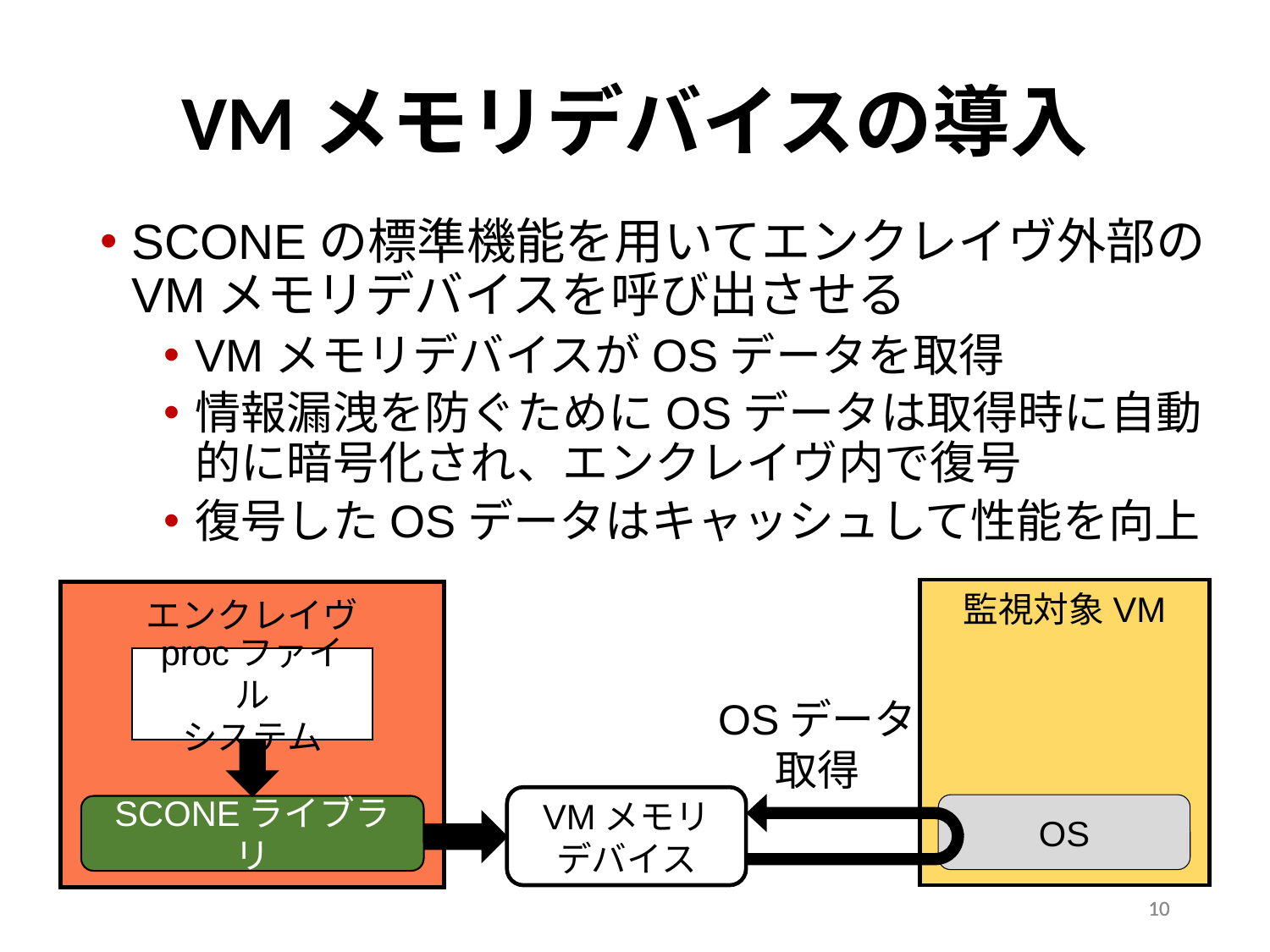

# VMメモリデバイスの導入
SCONEの標準機能を用いてエンクレイヴ外部のVMメモリデバイスを呼び出させる
VMメモリデバイスがOSデータを取得
情報漏洩を防ぐためにOSデータは取得時に自動的に暗号化され、エンクレイヴ内で復号
復号したOSデータはキャッシュして性能を向上
監視対象VM
エンクレイヴ
procファイル
システム
OSデータ
取得

VMメモリ
デバイス
OS
SCONEライブラリ

10
10